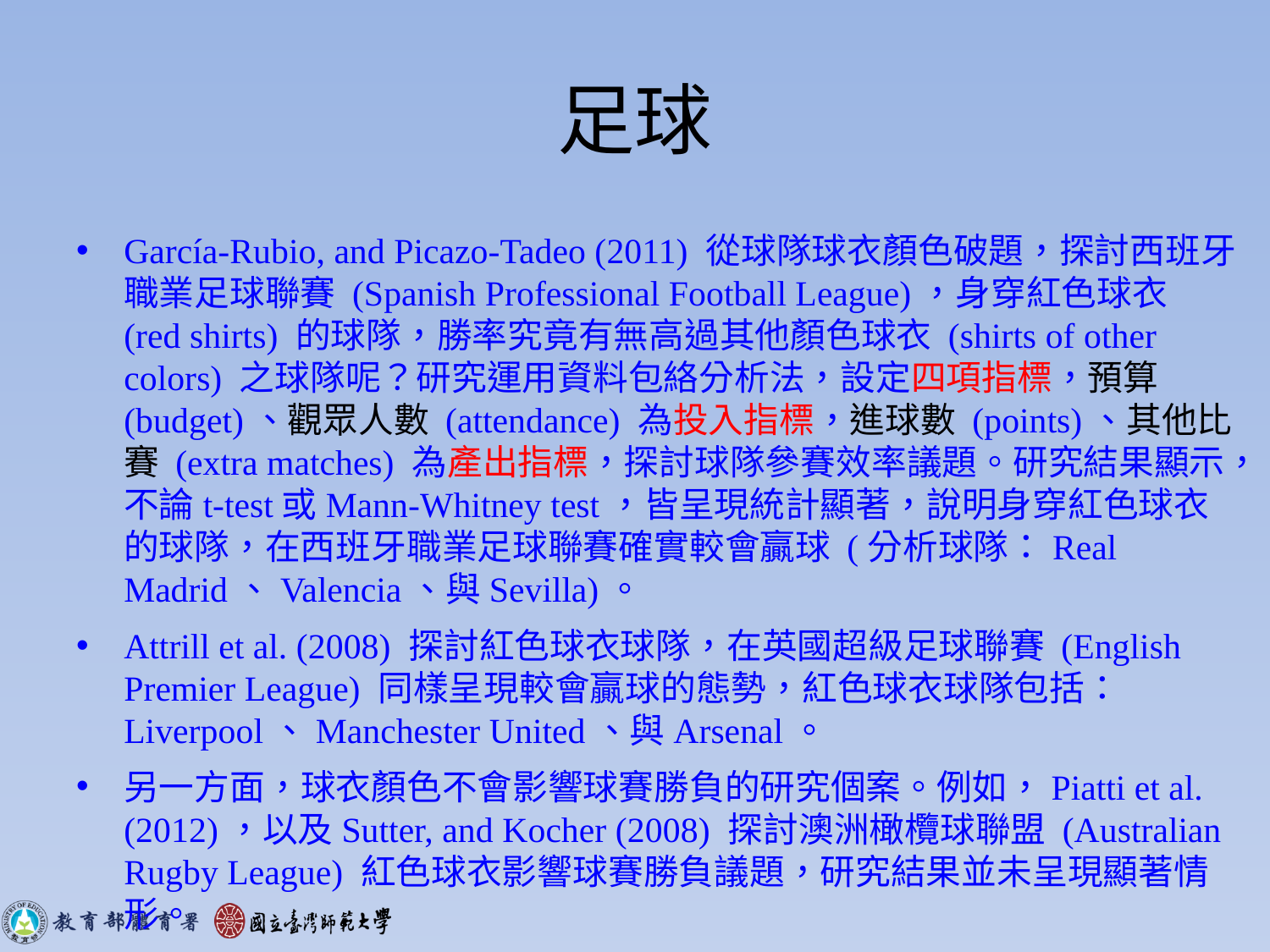

# 足球
García-Rubio, and Picazo-Tadeo (2011) 從球隊球衣顏色破題，探討西班牙職業足球聯賽 (Spanish Professional Football League)，身穿紅色球衣 (red shirts) 的球隊，勝率究竟有無高過其他顏色球衣 (shirts of other colors) 之球隊呢？研究運用資料包絡分析法，設定四項指標，預算 (budget)、觀眾人數 (attendance) 為投入指標，進球數 (points)、其他比賽 (extra matches) 為產出指標，探討球隊參賽效率議題。研究結果顯示，不論t-test或Mann-Whitney test，皆呈現統計顯著，說明身穿紅色球衣的球隊，在西班牙職業足球聯賽確實較會贏球 (分析球隊：Real Madrid、Valencia、與Sevilla)。
Attrill et al. (2008) 探討紅色球衣球隊，在英國超級足球聯賽 (English Premier League) 同樣呈現較會贏球的態勢，紅色球衣球隊包括：Liverpool、Manchester United、與Arsenal。
另一方面，球衣顏色不會影響球賽勝負的研究個案。例如，Piatti et al. (2012)，以及Sutter, and Kocher (2008) 探討澳洲橄欖球聯盟 (Australian Rugby League) 紅色球衣影響球賽勝負議題，研究結果並未呈現顯著情形。